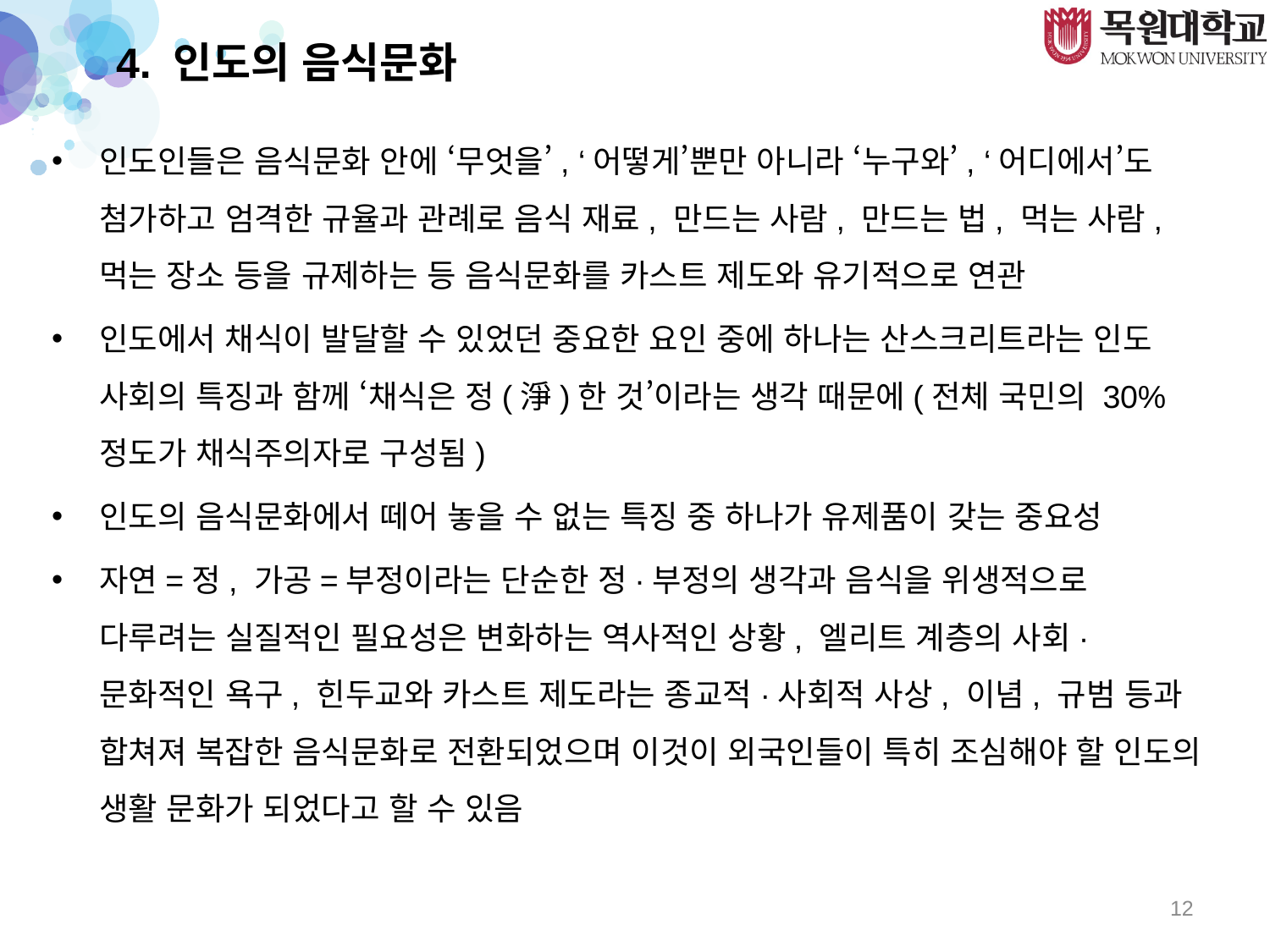

# 4. 인도의 음식문화
인도인들은 음식문화 안에 ‘무엇을’, ‘어떻게’뿐만 아니라 ‘누구와’, ‘어디에서’도 첨가하고 엄격한 규율과 관례로 음식 재료, 만드는 사람, 만드는 법, 먹는 사람, 먹는 장소 등을 규제하는 등 음식문화를 카스트 제도와 유기적으로 연관
인도에서 채식이 발달할 수 있었던 중요한 요인 중에 하나는 산스크리트라는 인도 사회의 특징과 함께 ‘채식은 정(淨)한 것’이라는 생각 때문에(전체 국민의 30%정도가 채식주의자로 구성됨)
인도의 음식문화에서 떼어 놓을 수 없는 특징 중 하나가 유제품이 갖는 중요성
자연=정, 가공=부정이라는 단순한 정·부정의 생각과 음식을 위생적으로 다루려는 실질적인 필요성은 변화하는 역사적인 상황, 엘리트 계층의 사회·문화적인 욕구, 힌두교와 카스트 제도라는 종교적·사회적 사상, 이념, 규범 등과 합쳐져 복잡한 음식문화로 전환되었으며 이것이 외국인들이 특히 조심해야 할 인도의 생활 문화가 되었다고 할 수 있음

12